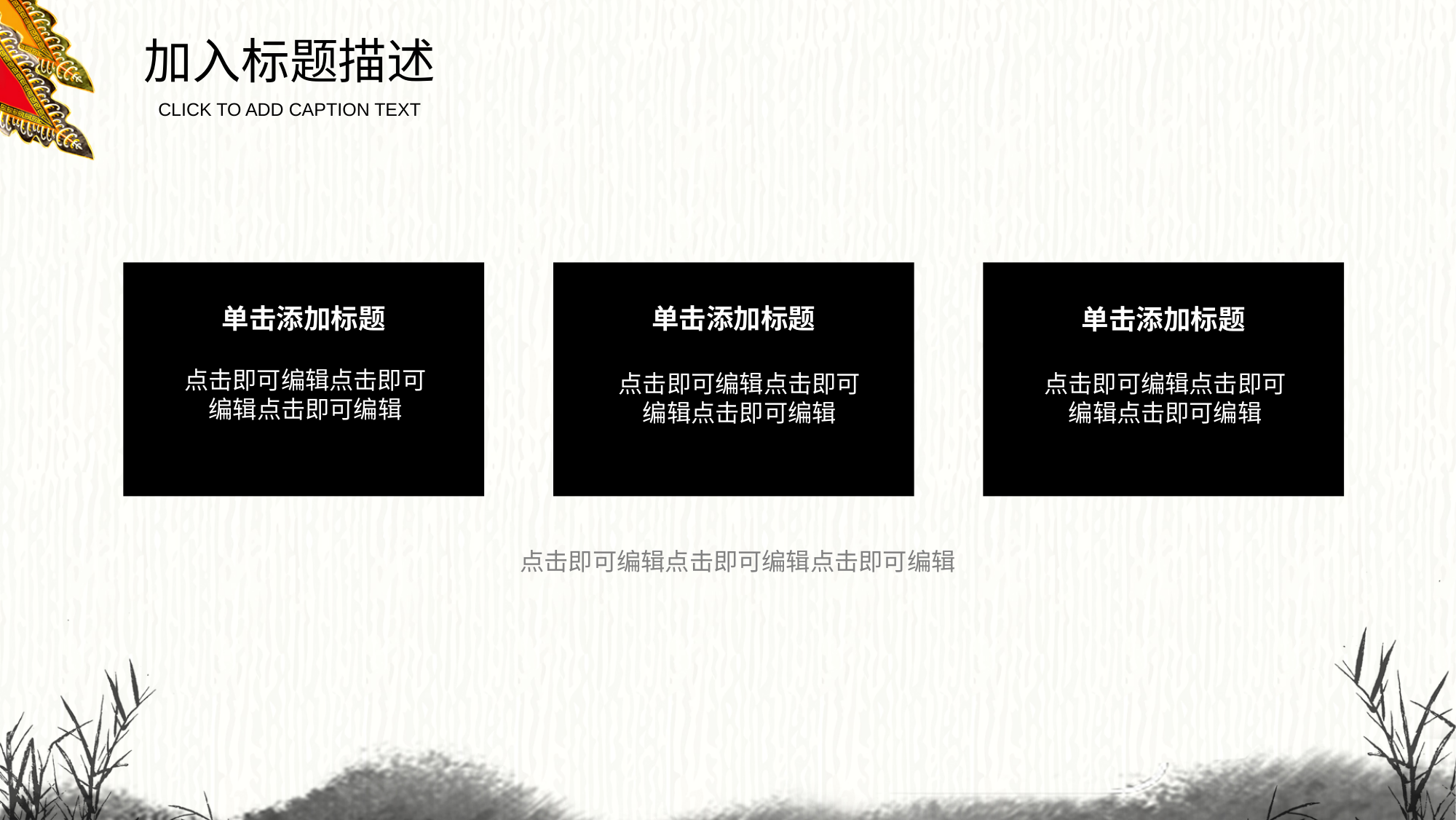

加入标题描述
CLICK TO ADD CAPTION TEXT

单击添加标题
单击添加标题
单击添加标题
点击即可编辑点击即可编辑点击即可编辑
点击即可编辑点击即可编辑点击即可编辑
点击即可编辑点击即可编辑点击即可编辑
点击即可编辑点击即可编辑点击即可编辑